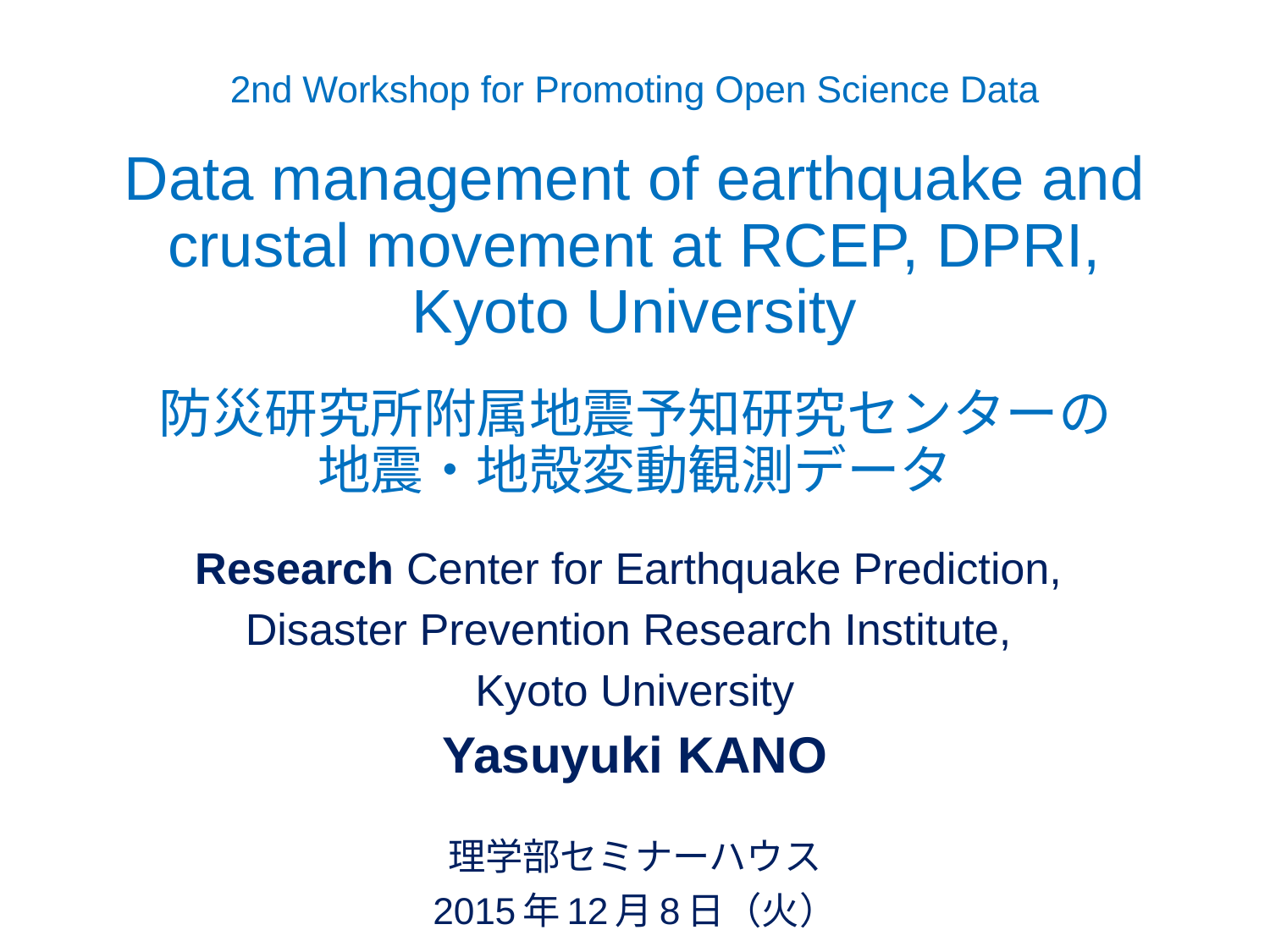

# 2nd Workshop for Promoting Open Science Data Data management of earthquake and crustal movement at RCEP, DPRI, Kyoto University 防災研究所附属地震予知研究センターの 地震・地殻変動観測データ
Research Center for Earthquake Prediction,
Disaster Prevention Research Institute,
Kyoto University
Yasuyuki KANO

理学部セミナーハウス
2015年12月8日（火）